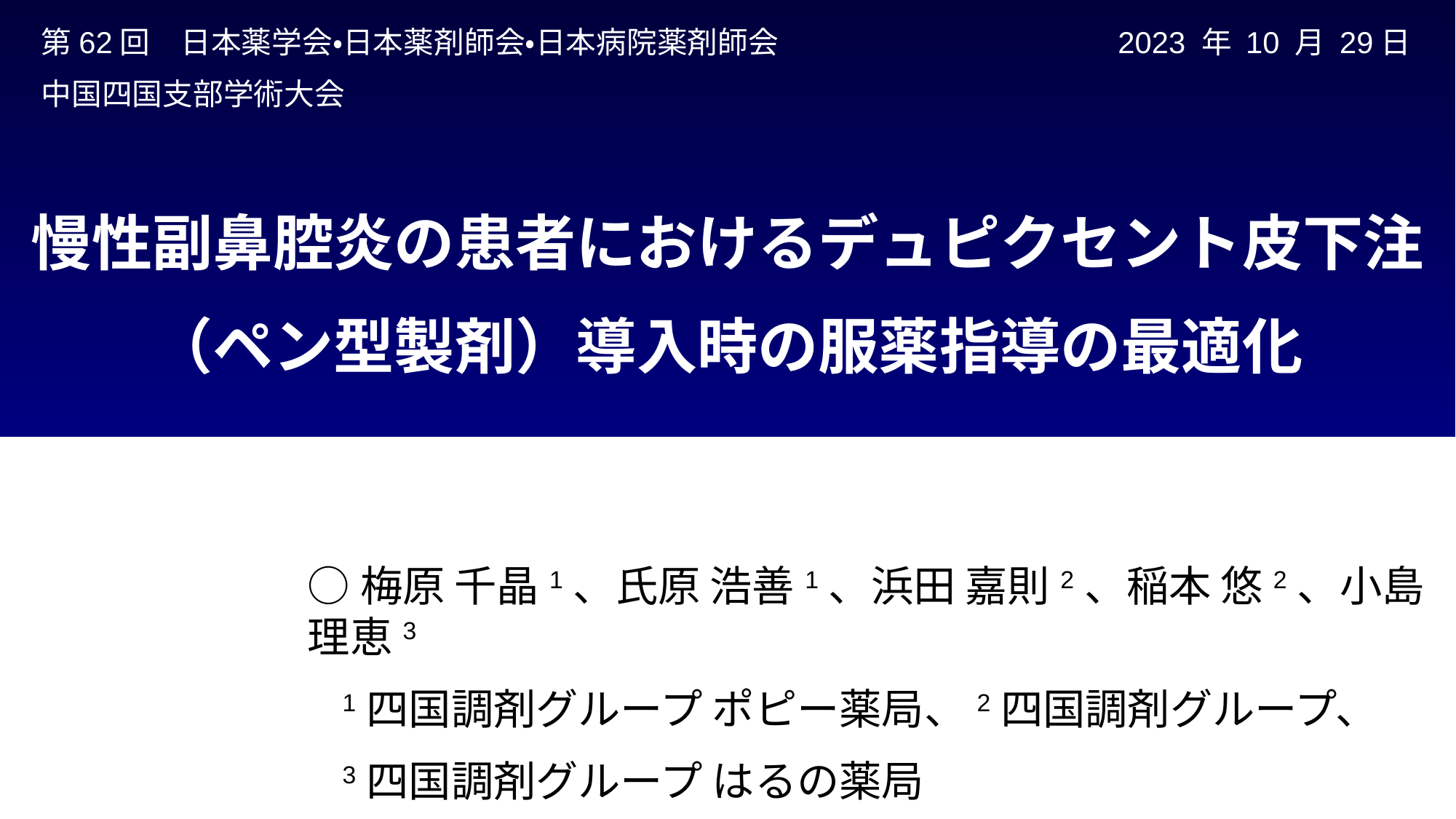

2023 年 10 月 29日
第62回　日本薬学会・日本薬剤師会・日本病院薬剤師会
中国四国支部学術大会
慢性副鼻腔炎の患者におけるデュピクセント皮下注
（ペン型製剤）導入時の服薬指導の最適化
○梅原 千晶1、氏原 浩善1、浜田 嘉則2、稲本 悠2、小島 理恵3
　1四国調剤グループ ポピー薬局、2四国調剤グループ、
　3四国調剤グループ はるの薬局